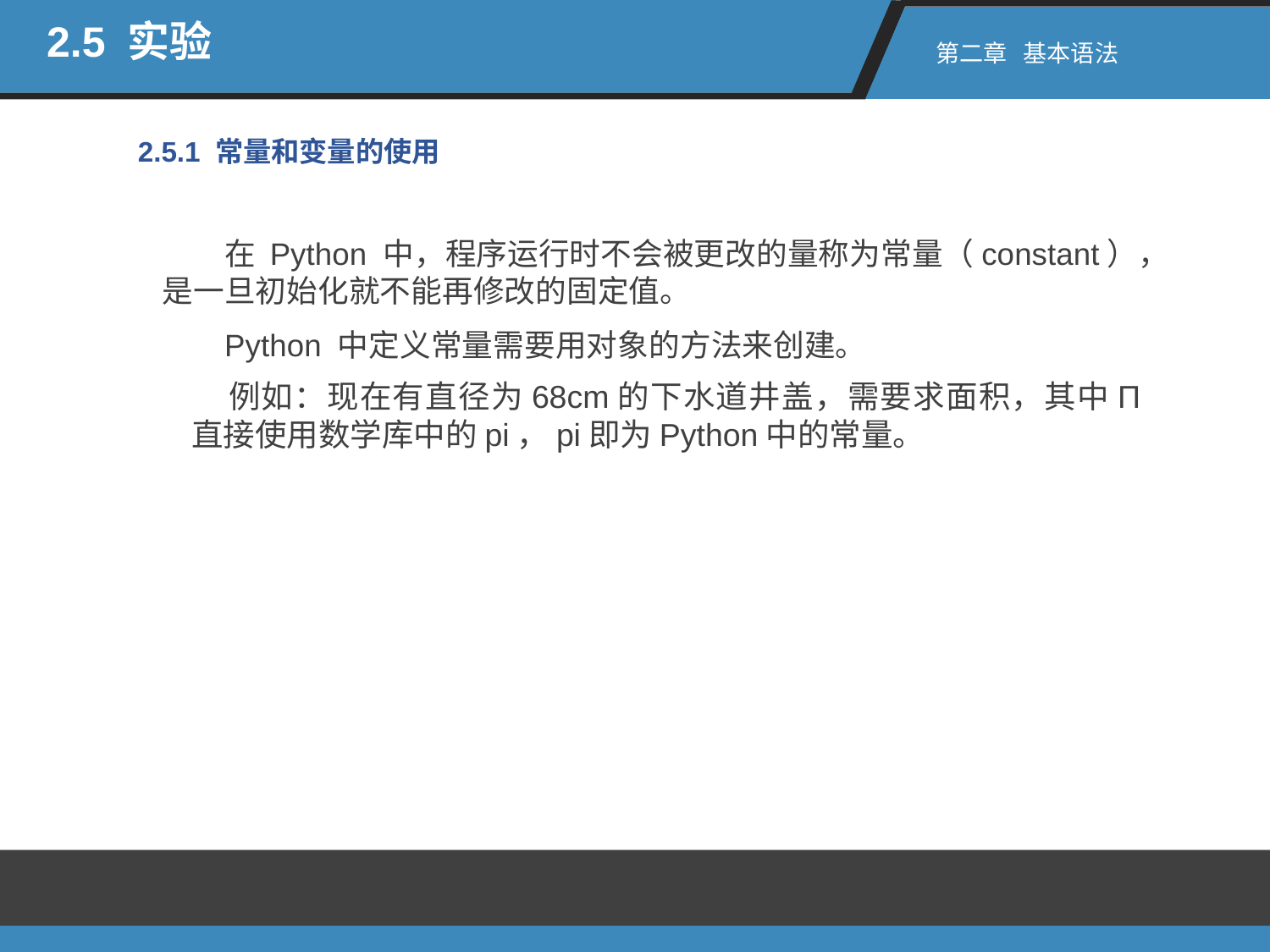

2.5 实验
第二章   基本语法
2.5.1 常量和变量的使用
在 Python 中，程序运行时不会被更改的量称为常量（constant），是一旦初始化就不能再修改的固定值。
Python 中定义常量需要用对象的方法来创建。
例如：现在有直径为68cm的下水道井盖，需要求面积，其中Π直接使用数学库中的pi，pi即为Python中的常量。